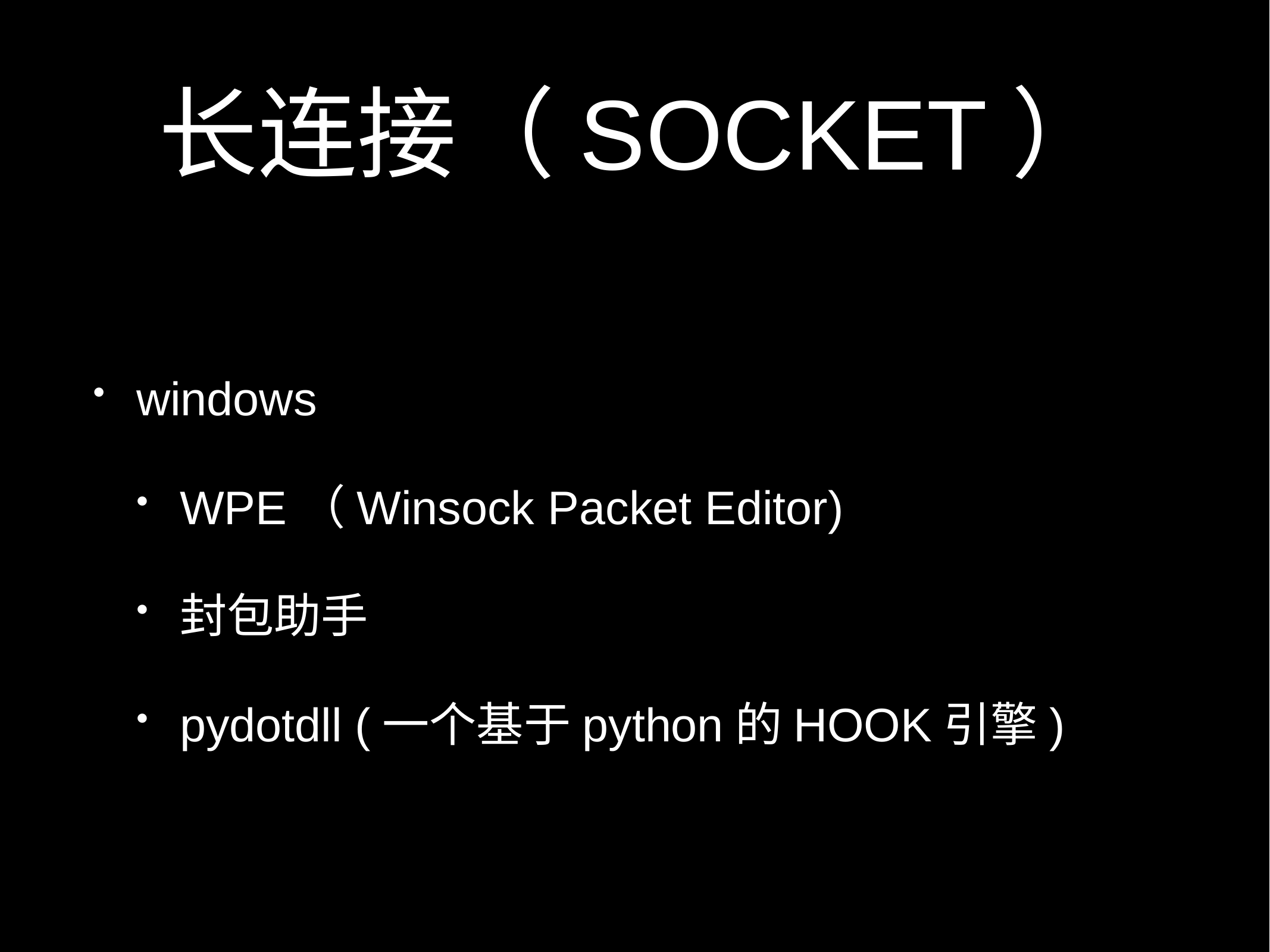

# 长连接（SOCKET）
windows
WPE（Winsock Packet Editor)
封包助手
pydotdll (一个基于python的HOOK引擎)